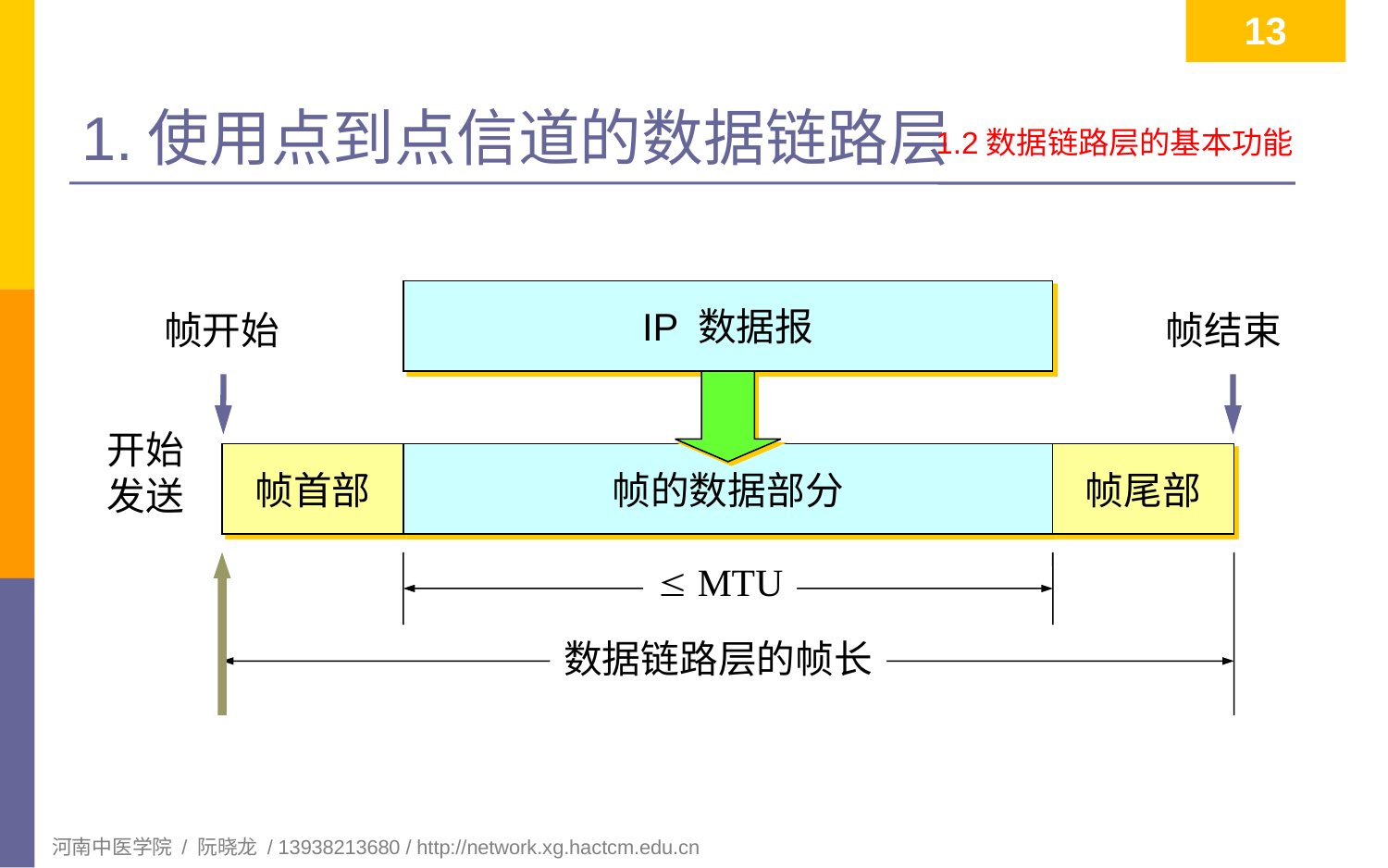

13
# 1.使用点到点信道的数据链路层
1.2数据链路层的基本功能
IP 数据报
帧开始
帧结束

开始
发送
帧首部
帧的数据部分
帧尾部
≤ MTU

数据链路层的帧长